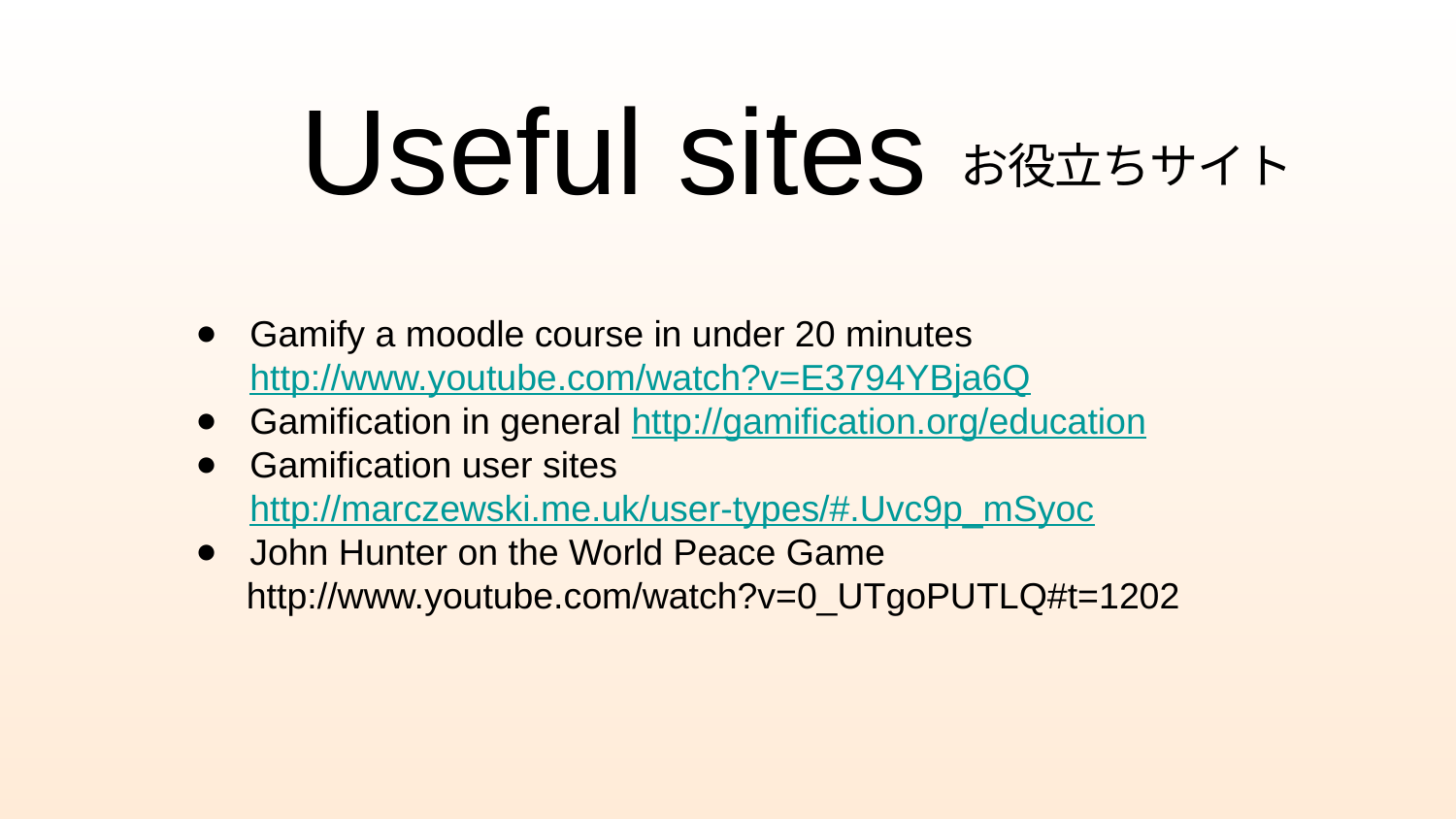

# Useful sites
お役立ちサイト
Gamify a moodle course in under 20 minutes http://www.youtube.com/watch?v=E3794YBja6Q
Gamification in general http://gamification.org/education
Gamification user sites http://marczewski.me.uk/user-types/#.Uvc9p_mSyoc
John Hunter on the World Peace Game
     http://www.youtube.com/watch?v=0_UTgoPUTLQ#t=1202